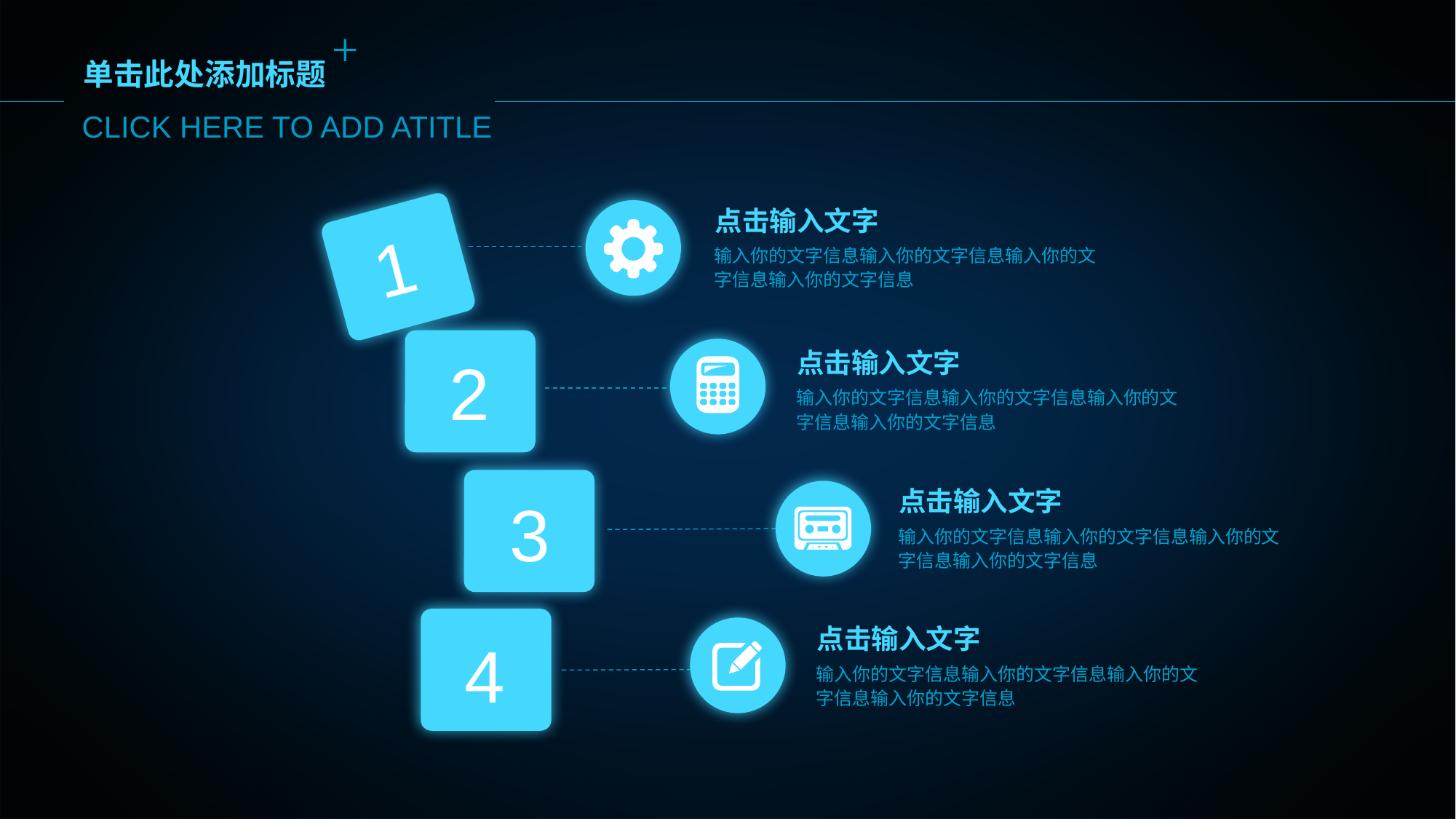

CLICK HERE TO ADD ATITLE
单击此处添加标题
点击输入文字

1
输入你的文字信息输入你的文字信息输入你的文字信息输入你的文字信息

2
点击输入文字

输入你的文字信息输入你的文字信息输入你的文字信息输入你的文字信息

3
点击输入文字

输入你的文字信息输入你的文字信息输入你的文字信息输入你的文字信息

4
点击输入文字

输入你的文字信息输入你的文字信息输入你的文字信息输入你的文字信息